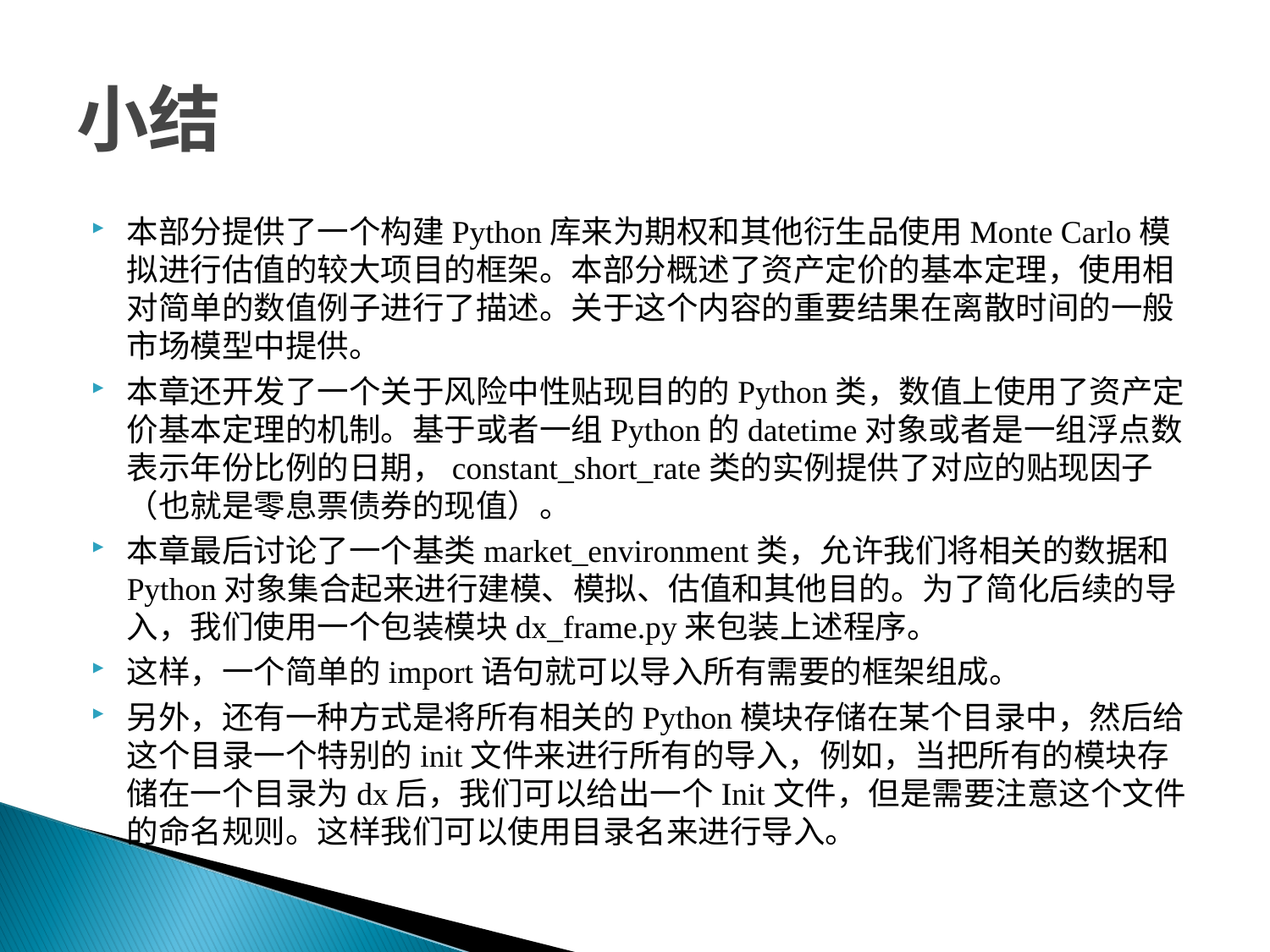

# 小结
本部分提供了一个构建Python库来为期权和其他衍生品使用Monte Carlo模拟进行估值的较大项目的框架。本部分概述了资产定价的基本定理，使用相对简单的数值例子进行了描述。关于这个内容的重要结果在离散时间的一般市场模型中提供。
本章还开发了一个关于风险中性贴现目的的Python类，数值上使用了资产定价基本定理的机制。基于或者一组Python的datetime对象或者是一组浮点数表示年份比例的日期，constant_short_rate类的实例提供了对应的贴现因子（也就是零息票债券的现值）。
本章最后讨论了一个基类market_environment类，允许我们将相关的数据和Python对象集合起来进行建模、模拟、估值和其他目的。为了简化后续的导入，我们使用一个包装模块dx_frame.py来包装上述程序。
这样，一个简单的import语句就可以导入所有需要的框架组成。
另外，还有一种方式是将所有相关的Python模块存储在某个目录中，然后给这个目录一个特别的init文件来进行所有的导入，例如，当把所有的模块存储在一个目录为dx后，我们可以给出一个Init文件，但是需要注意这个文件的命名规则。这样我们可以使用目录名来进行导入。